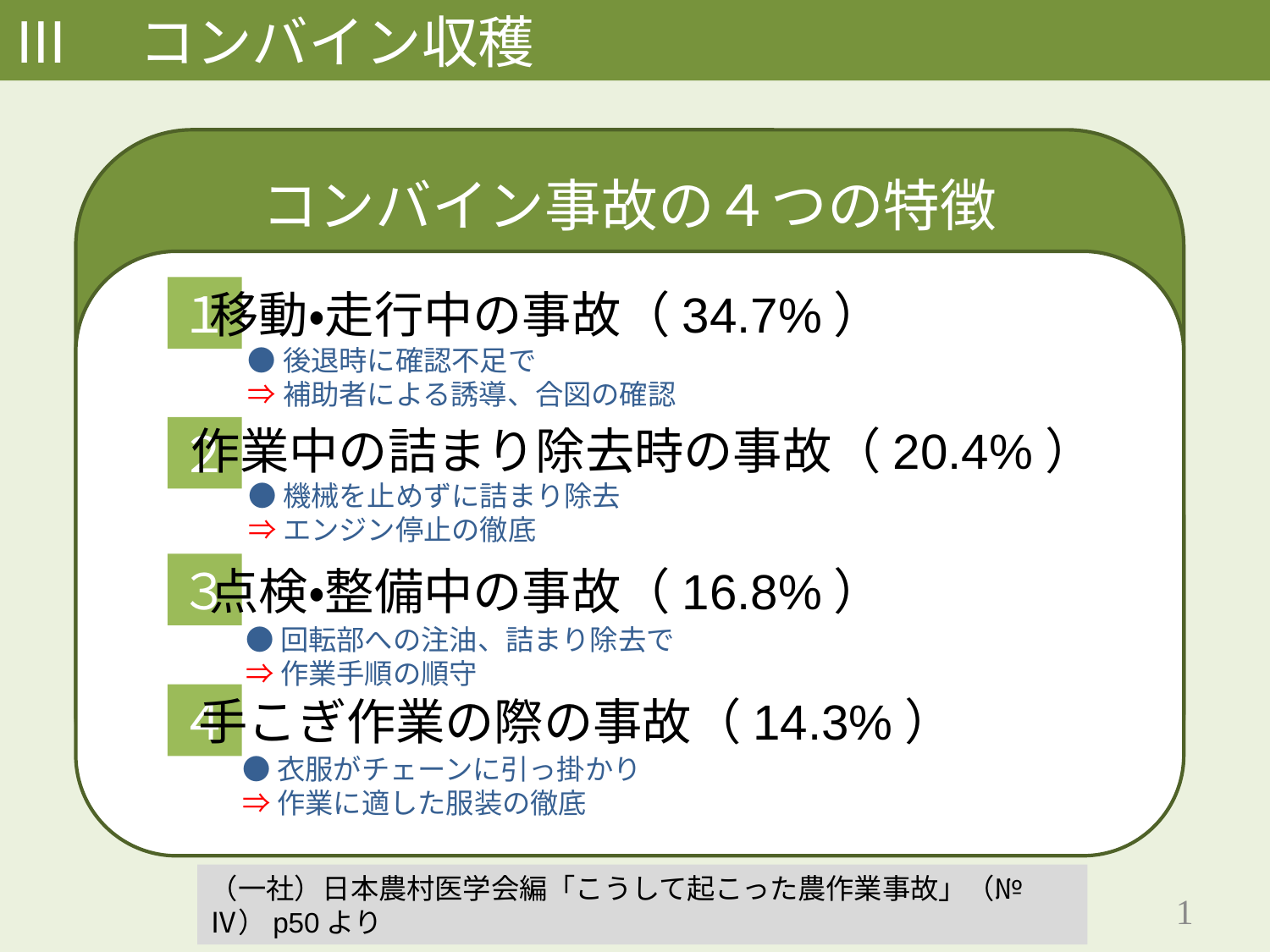

Ⅲ　コンバイン収穫
コンバイン事故の４つの特徴

１
移動・走行中の事故（34.7%）
●後退時に確認不足で
⇒補助者による誘導、合図の確認
作業中の詰まり除去時の事故（20.4%）

２
●機械を止めずに詰まり除去
⇒エンジン停止の徹底
点検・整備中の事故（16.8%）

３
●回転部への注油、詰まり除去で
⇒作業手順の順守
４
手こぎ作業の際の事故（14.3%）

●衣服がチェーンに引っ掛かり
⇒作業に適した服装の徹底
（一社）日本農村医学会編「こうして起こった農作業事故」（№Ⅳ）p50より
1